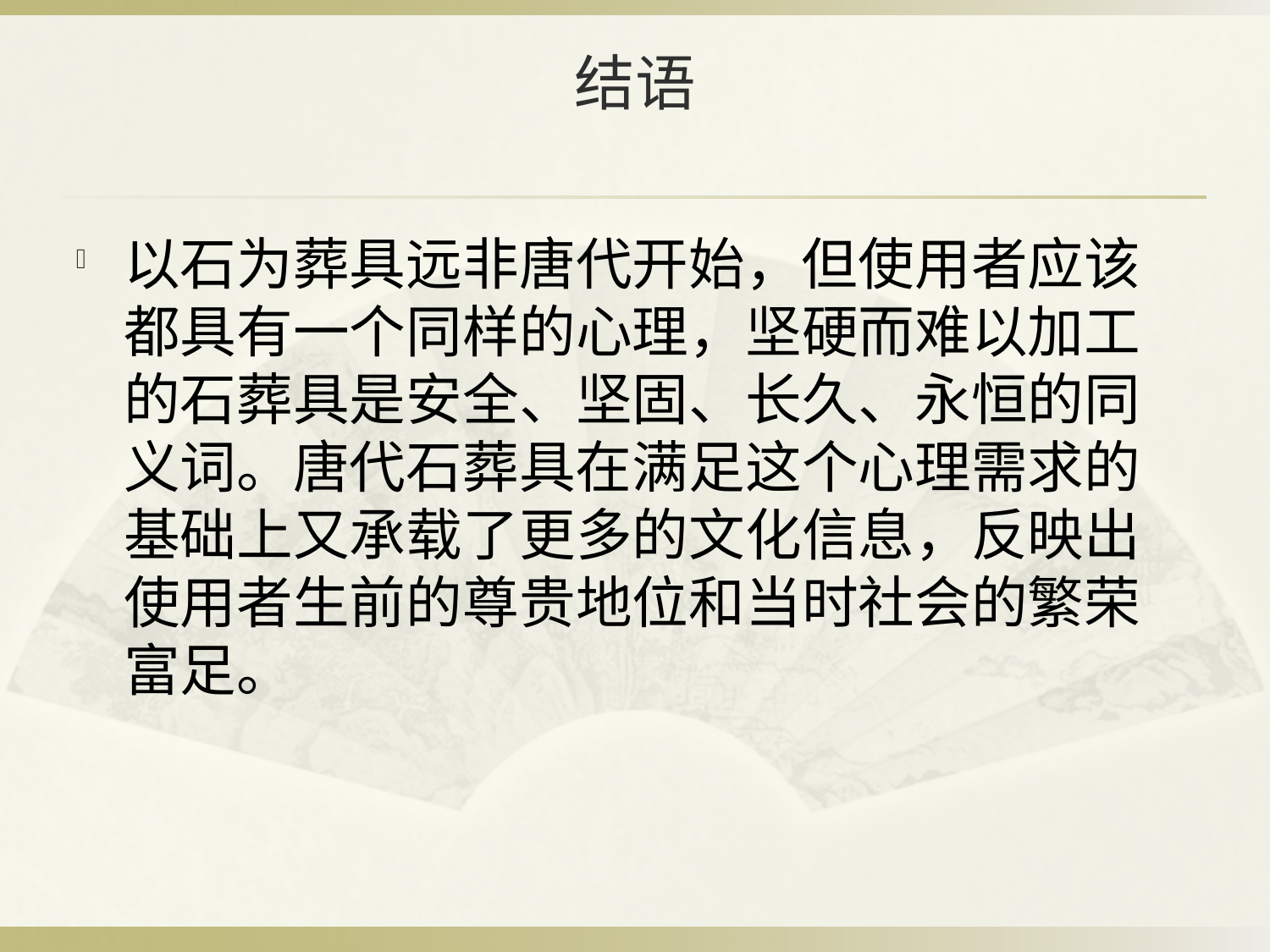

# 结语
以石为葬具远非唐代开始，但使用者应该都具有一个同样的心理，坚硬而难以加工的石葬具是安全、坚固、长久、永恒的同义词。唐代石葬具在满足这个心理需求的基础上又承载了更多的文化信息，反映出使用者生前的尊贵地位和当时社会的繁荣富足。